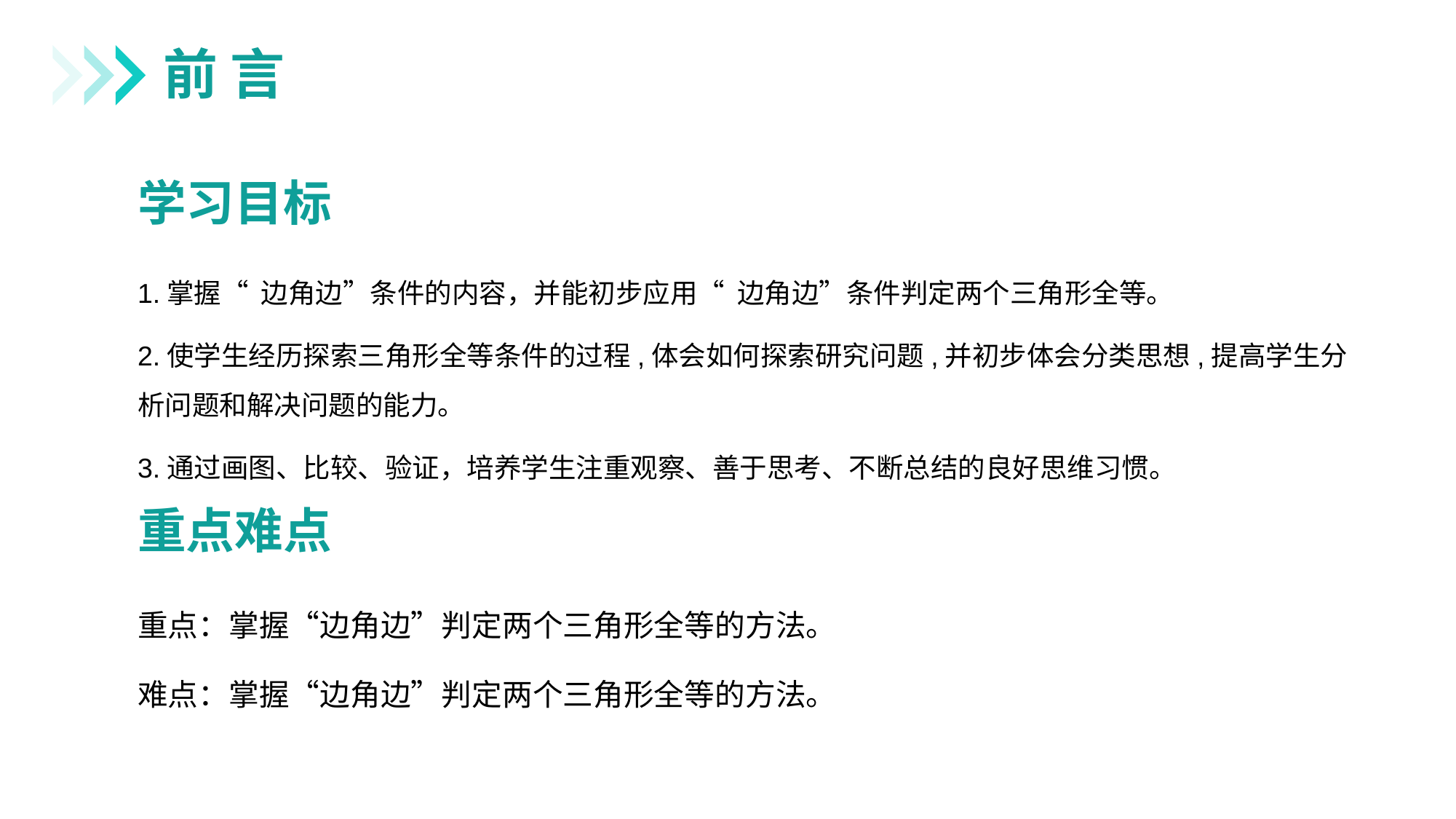

前 言
学习目标
1.掌握“  边角边”条件的内容，并能初步应用“  边角边”条件判定两个三角形全等。
2.使学生经历探索三角形全等条件的过程,体会如何探索研究问题,并初步体会分类思想,提高学生分析问题和解决问题的能力。
3.通过画图、比较、验证，培养学生注重观察、善于思考、不断总结的良好思维习惯。
重点难点
重点：掌握“边角边”判定两个三角形全等的方法。
难点：掌握“边角边”判定两个三角形全等的方法。